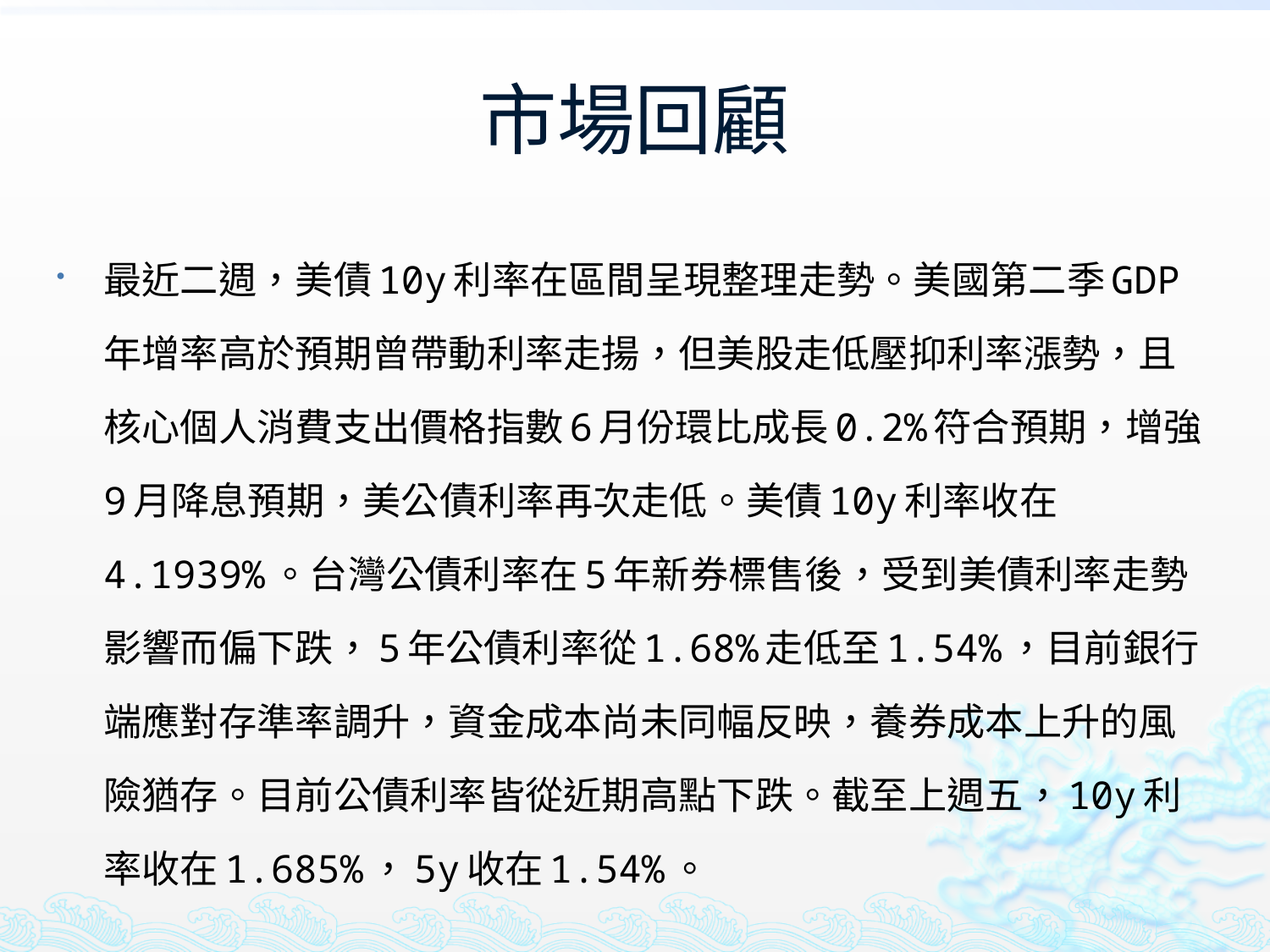

# 市場回顧
最近二週，美債10y利率在區間呈現整理走勢。美國第二季GDP年增率高於預期曾帶動利率走揚，但美股走低壓抑利率漲勢，且核心個人消費支出價格指數6月份環比成長0.2%符合預期，增強9月降息預期，美公債利率再次走低。美債10y利率收在4.1939%。台灣公債利率在5年新券標售後，受到美債利率走勢影響而偏下跌，5年公債利率從1.68%走低至1.54%，目前銀行端應對存準率調升，資金成本尚未同幅反映，養券成本上升的風險猶存。目前公債利率皆從近期高點下跌。截至上週五，10y利率收在1.685%，5y收在1.54%。